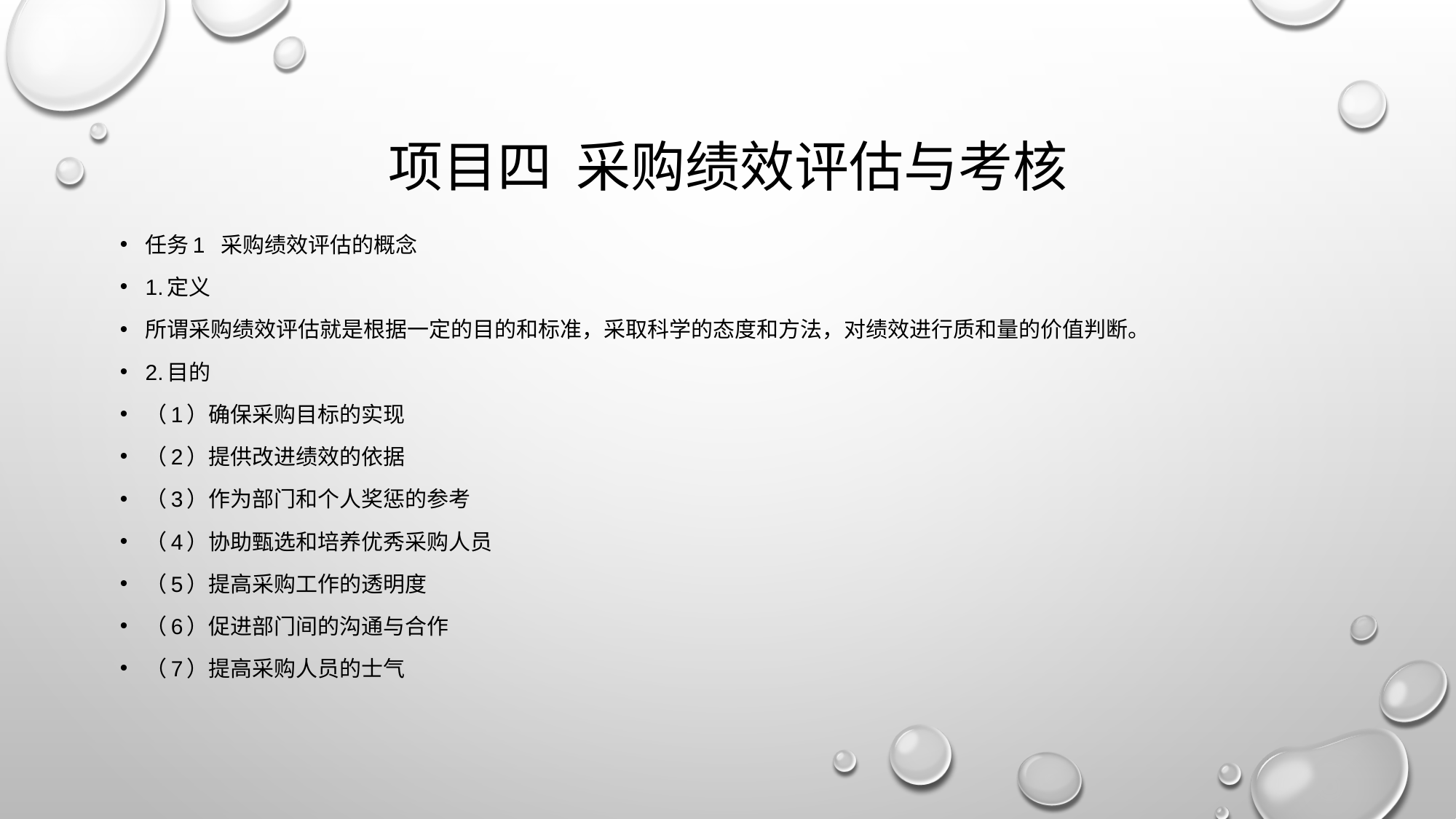

# 项目四  采购绩效评估与考核
任务1  采购绩效评估的概念
1.定义
所谓采购绩效评估就是根据一定的目的和标准，采取科学的态度和方法，对绩效进行质和量的价值判断。
2.目的
（1）确保采购目标的实现
（2）提供改进绩效的依据
（3）作为部门和个人奖惩的参考
（4）协助甄选和培养优秀采购人员
（5）提高采购工作的透明度
（6）促进部门间的沟通与合作
（7）提高采购人员的士气